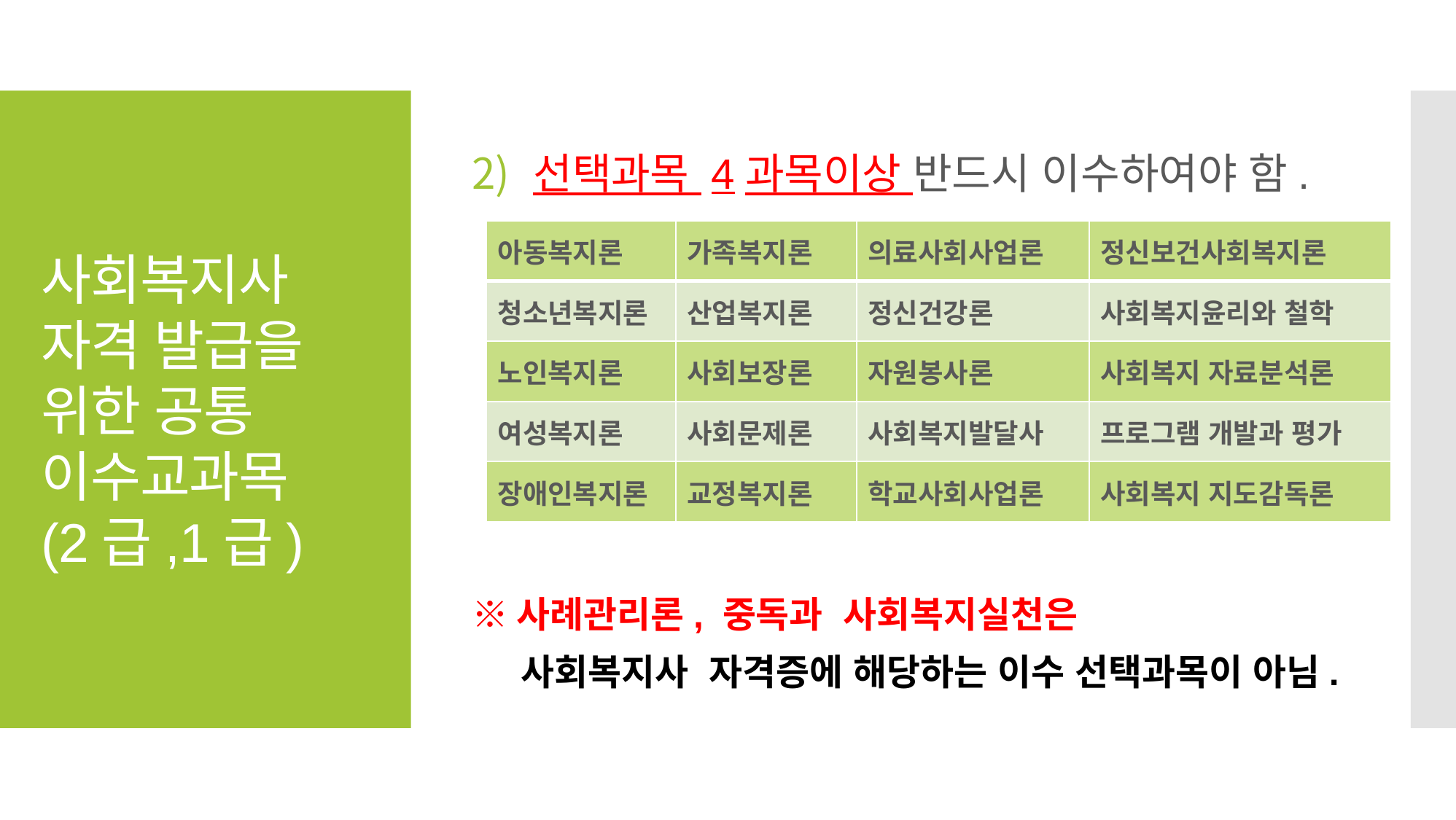

선택과목 4과목이상 반드시 이수하여야 함.

※사례관리론, 중독과  사회복지실천은
    사회복지사  자격증에 해당하는 이수 선택과목이 아님.
# 사회복지사 자격 발급을 위한 공통 이수교과목 (2급,1급)
| 아동복지론 | 가족복지론 | 의료사회사업론 | 정신보건사회복지론 |
| --- | --- | --- | --- |
| 청소년복지론 | 산업복지론 | 정신건강론 | 사회복지윤리와 철학 |
| 노인복지론 | 사회보장론 | 자원봉사론 | 사회복지 자료분석론 |
| 여성복지론 | 사회문제론 | 사회복지발달사 | 프로그램 개발과 평가 |
| 장애인복지론 | 교정복지론 | 학교사회사업론 | 사회복지 지도감독론 |